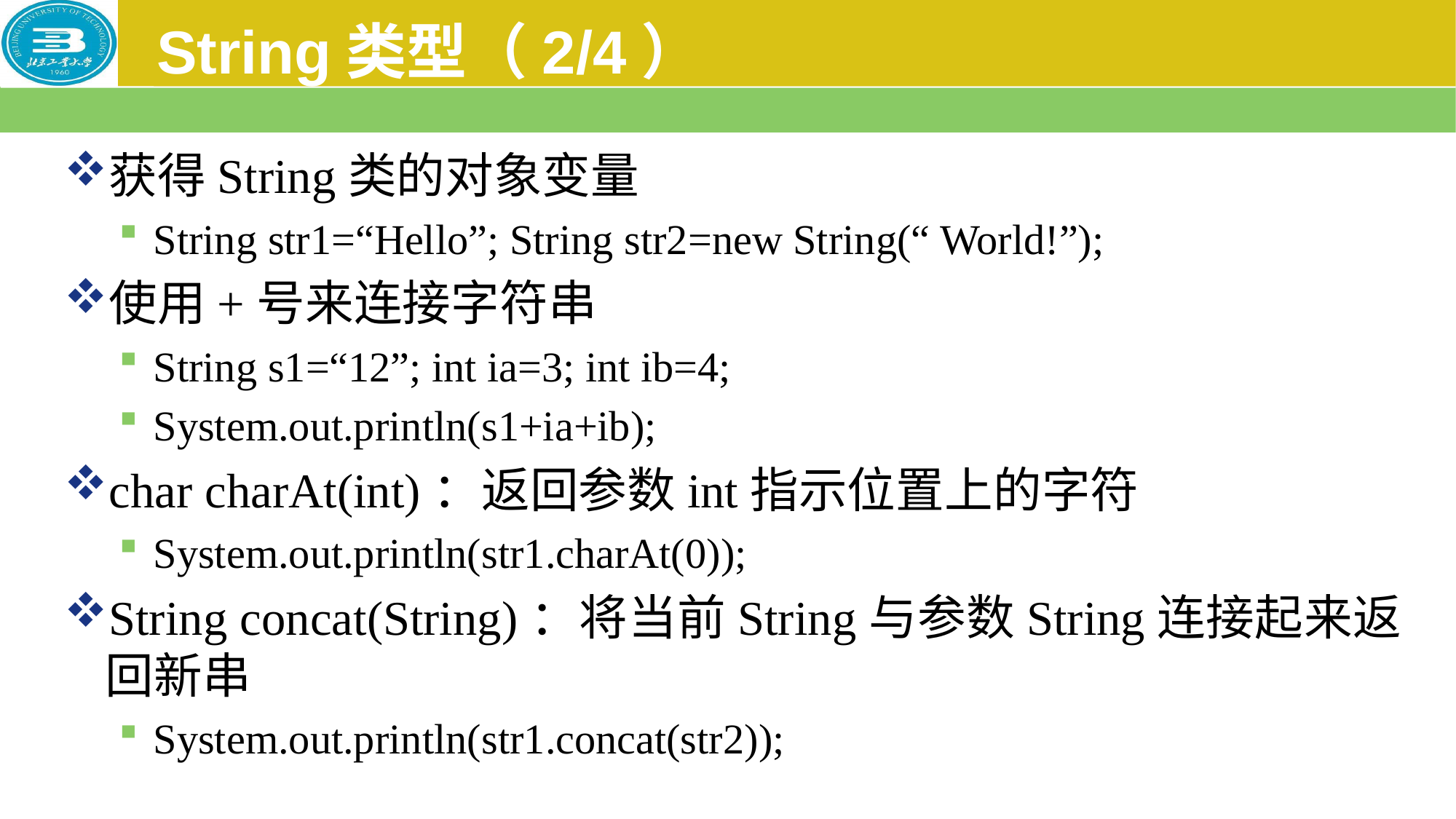

# String类型（2/4）
获得String类的对象变量
String str1=“Hello”; String str2=new String(“ World!”);
使用+号来连接字符串
String s1=“12”; int ia=3; int ib=4;
System.out.println(s1+ia+ib);
char charAt(int)：返回参数int指示位置上的字符
System.out.println(str1.charAt(0));
String concat(String)：将当前String与参数String连接起来返回新串
System.out.println(str1.concat(str2));